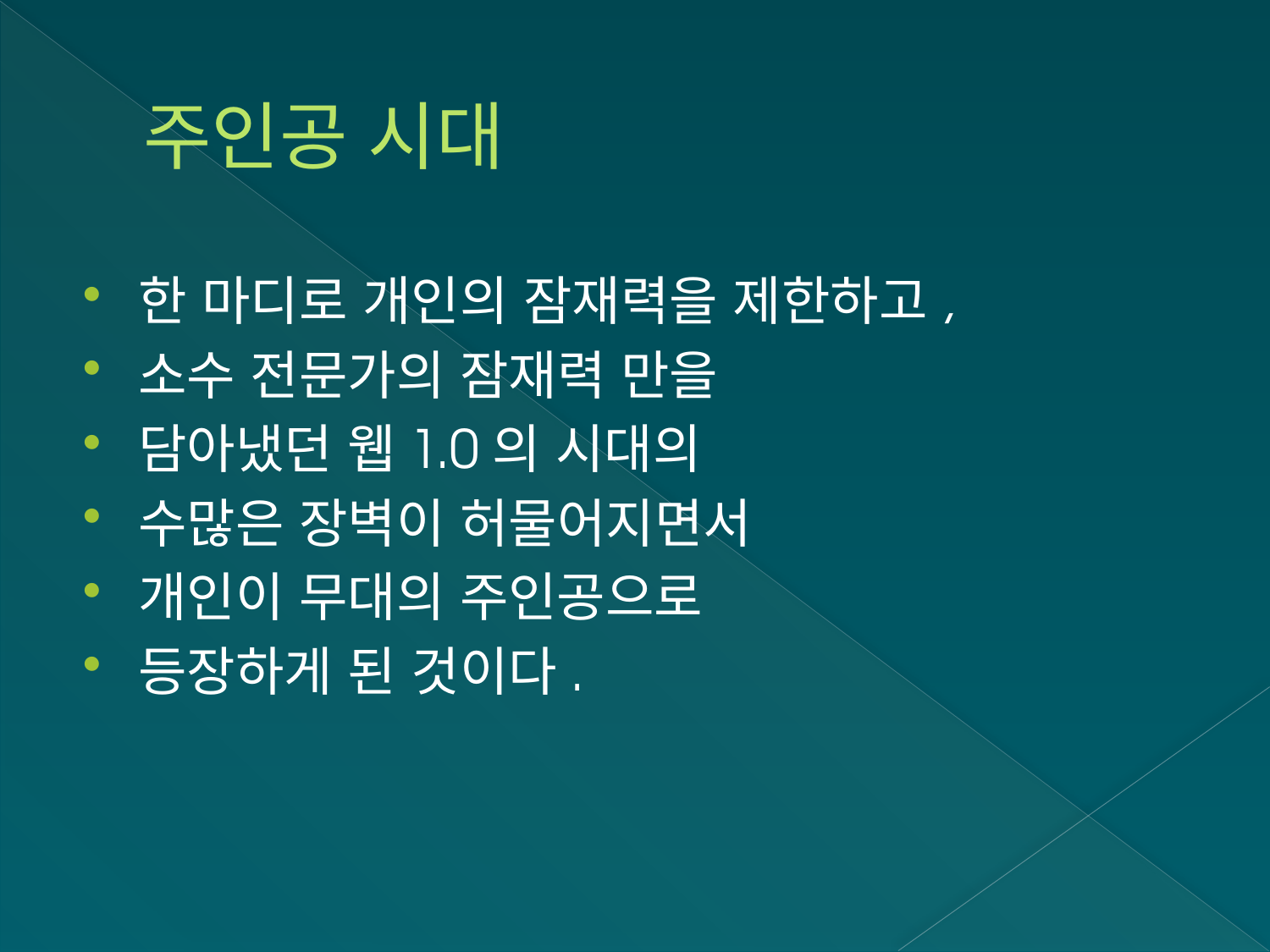

# 주인공 시대
한 마디로 개인의 잠재력을 제한하고,
소수 전문가의 잠재력 만을
담아냈던 웹1.0의 시대의
수많은 장벽이 허물어지면서
개인이 무대의 주인공으로
등장하게 된 것이다.